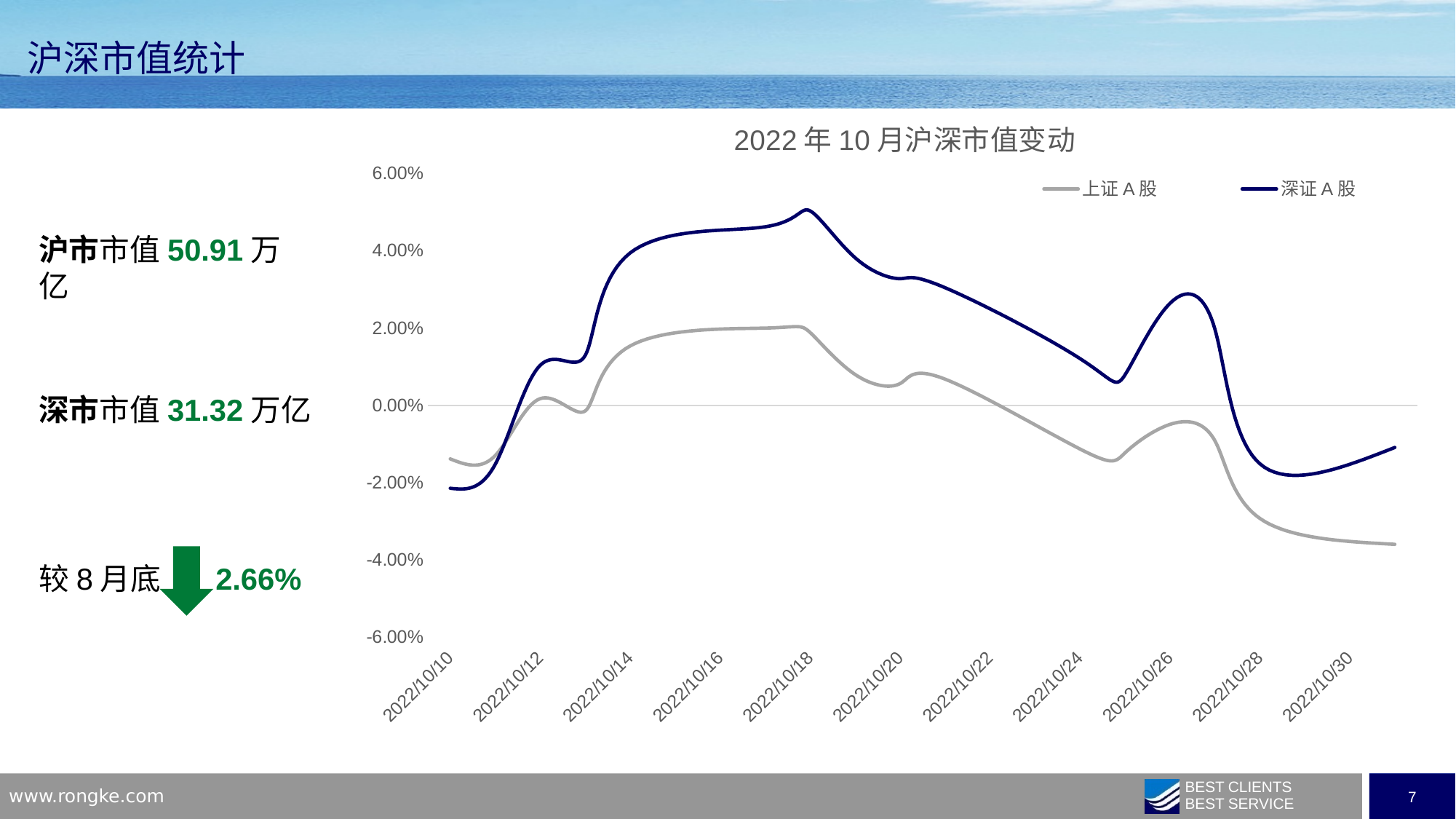

沪深市值统计

### Chart: 2022年10月沪深市值变动

| Category | 上证A股 | 深证A股 |
|---|---|---|
| 44844 | -0.013866060922834267 | -0.02146329768008104 |
| 44845 | -0.013004961901727952 | -0.015264880684675575 |
| 44846 | 0.001733201119457739 | 0.010367028296915048 |
| 44847 | -0.0014496161075797653 | 0.012898346542187245 |
| 44848 | 0.015369478682888404 | 0.03943560418097092 |
| 44851 | 0.019987106805932076 | 0.04618962619023881 |
| 44852 | 0.018859884913553726 | 0.05032127054912916 |
| 44853 | 0.007989977114374103 | 0.03820073143769198 |
| 44854 | 0.005624785348387729 | 0.03278078828122255 |
| 44855 | 0.006787447147597936 | 0.03044949756196602 |
| 44858 | -0.011301666954379508 | 0.01211173859616066 |
| 44859 | -0.012325098745689989 | 0.007860077912156482 |
| 44860 | -0.00493278360110172 | 0.026376642814933016 |
| 44861 | -0.009166353854174525 | 0.019716704341750768 |
| 44862 | -0.02926480283853594 | -0.015127270046164099 |
| 44865 | -0.035964460385062735 | -0.01091091224812235 |
沪市市值50.91万亿
深市市值31.32万亿

较8月底       2.66%